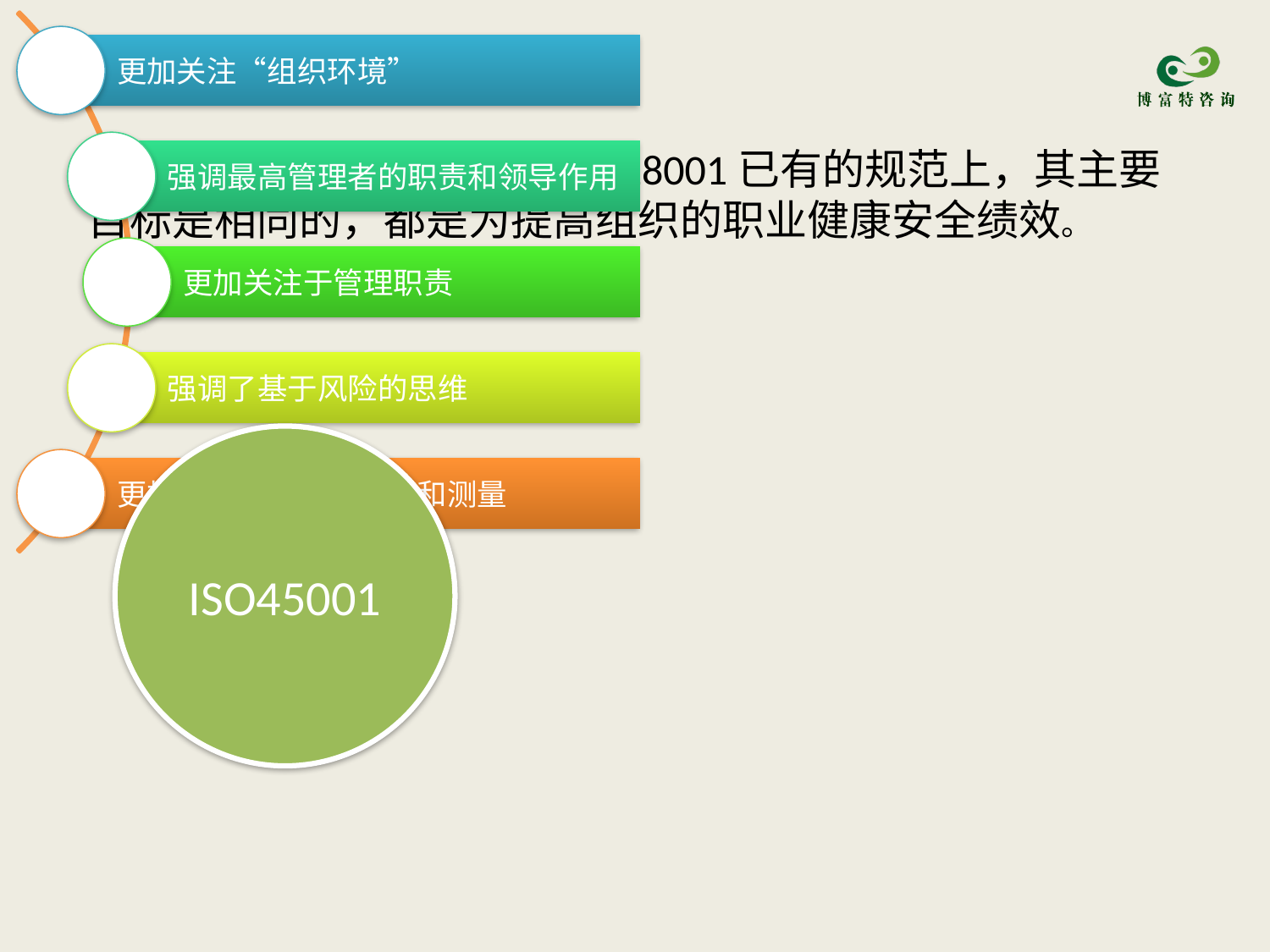

ISO 45001的构建是在OHSAS 18001已有的规范上，其主要目标是相同的，都是为提高组织的职业健康安全绩效。
但是
更加关注“组织环境”
强调最高管理者的职责和领导作用
更加关注于管理职责
强调了基于风险的思维
更加关注于绩效的监视和测量
ISO45001